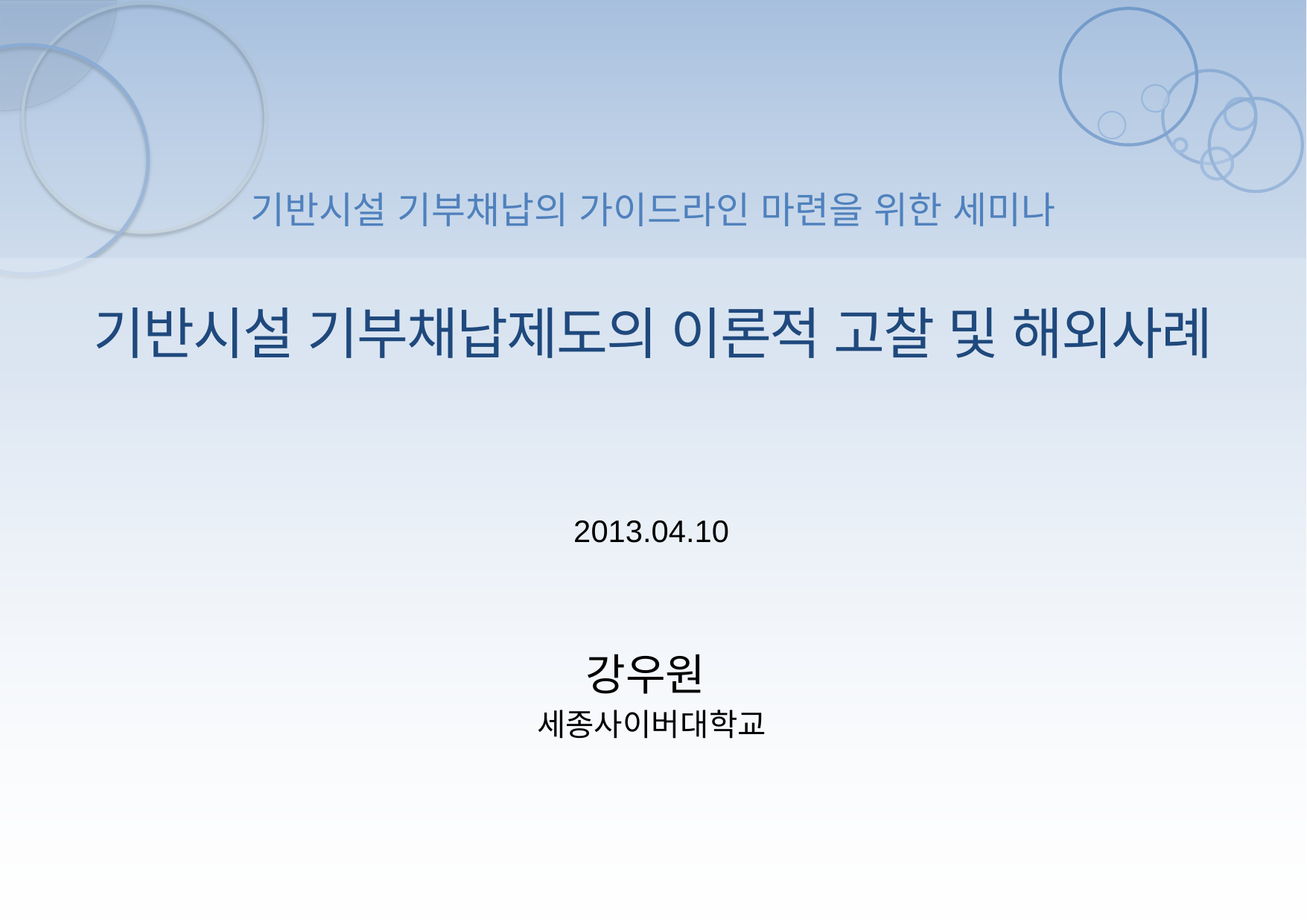

기반시설 기부채납의 가이드라인 마련을 위한 세미나
기반시설 기부채납제도의 이론적 고찰 및 해외사례

2013.04.10
강우원
세종사이버대학교